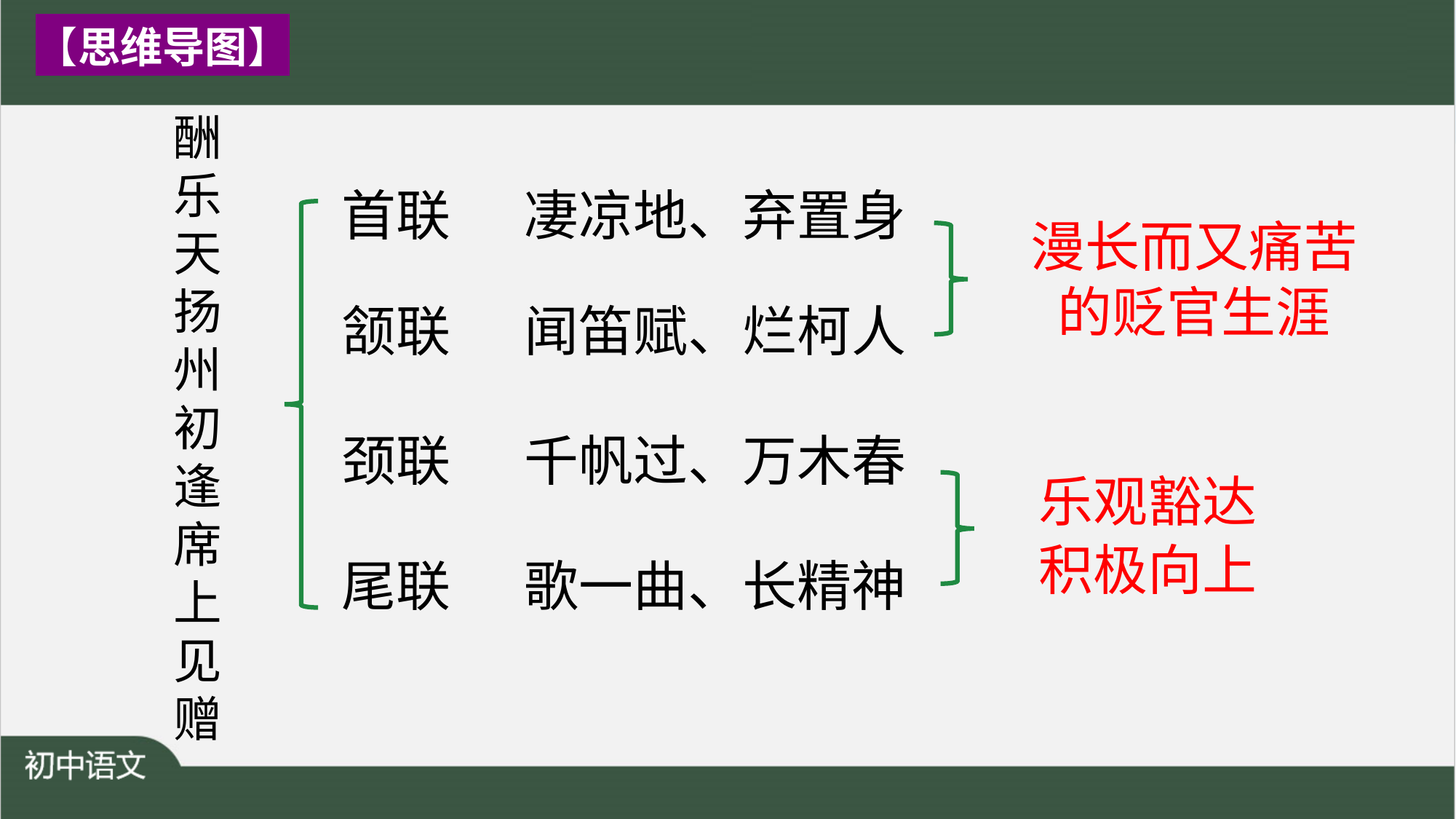

【思维导图】
酬乐天扬州初逢席上见赠

首联
凄凉地、弃置身

漫长而又痛苦的贬官生涯

颔联
闻笛赋、烂柯人
颈联
千帆过、万木春
乐观豁达

积极向上
歌一曲、长精神
尾联